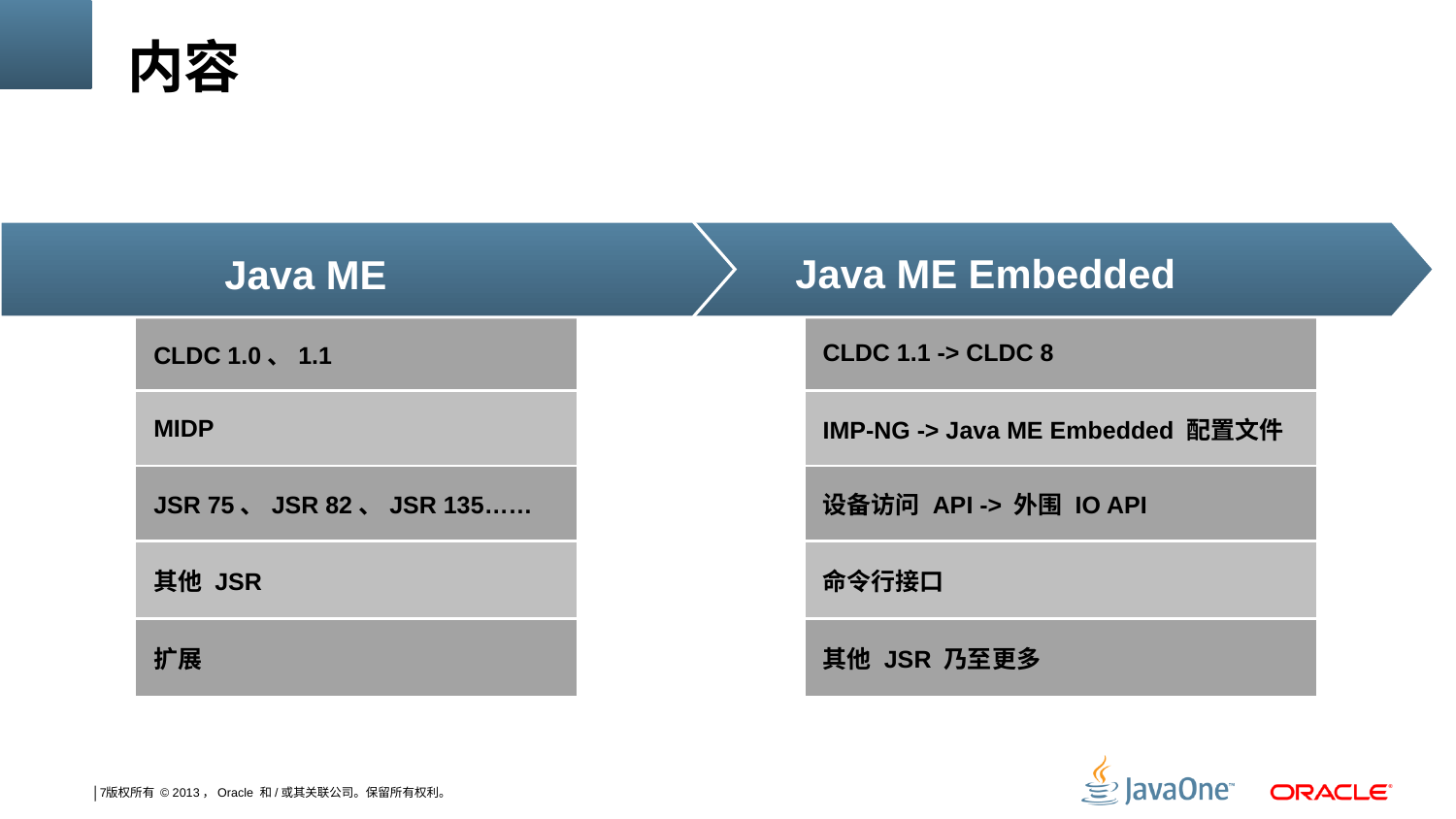

# 内容

Java ME Embedded
Java ME
| CLDC 1.0、1.1 |
| --- |
| MIDP |
| JSR 75、JSR 82、JSR 135…… |
| 其他 JSR |
| 扩展 |
| CLDC 1.1 -> CLDC 8 |
| --- |
| IMP-NG -> Java ME Embedded 配置文件 |
| 设备访问 API -> 外围 IO API |
| 命令行接口 |
| 其他 JSR 乃至更多 |